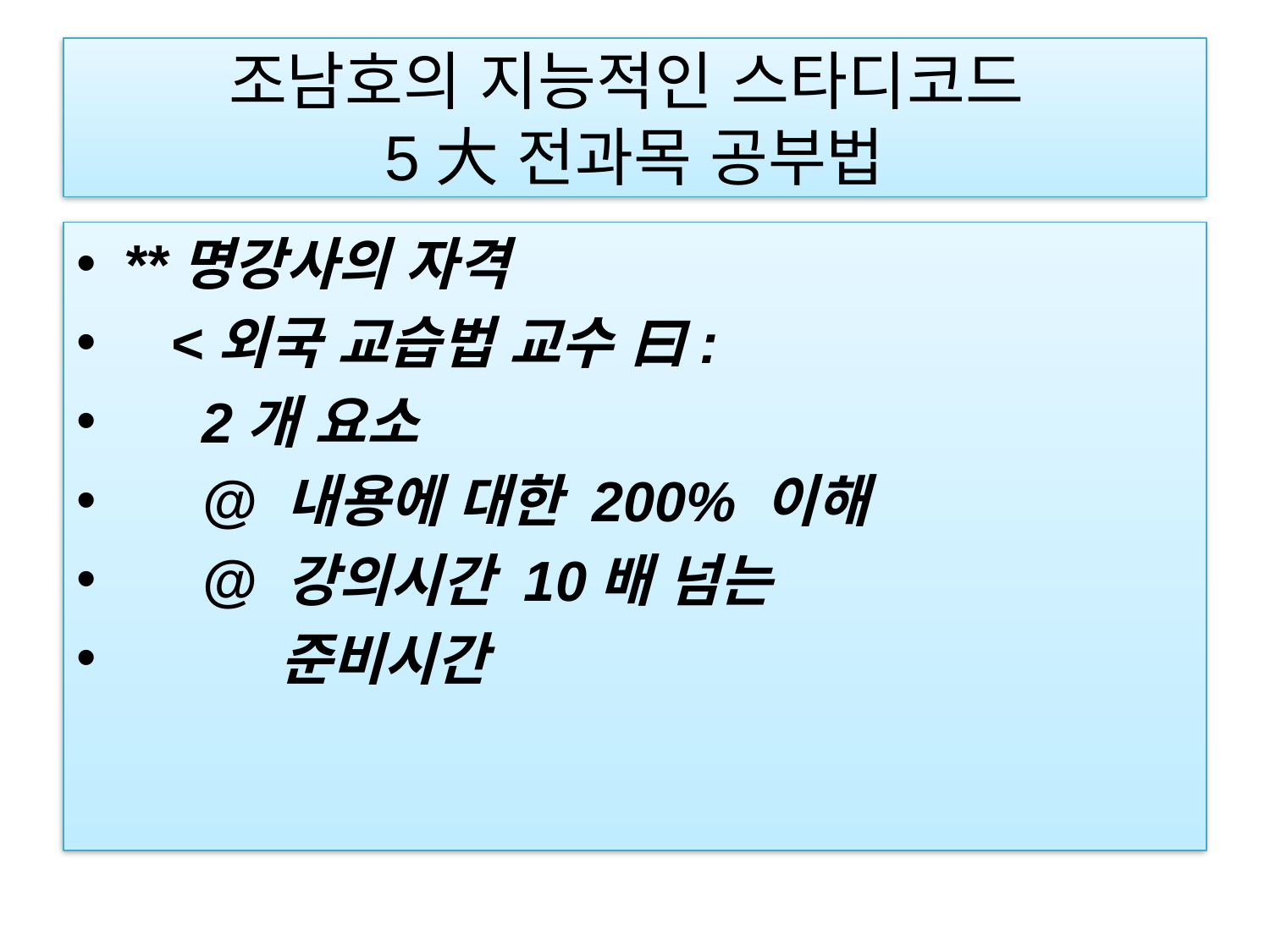

# 조남호의 지능적인 스타디코드 5大 전과목 공부법
**명강사의 자격
   <외국 교습법 교수 曰:
     2개 요소
     @ 내용에 대한 200% 이해
     @ 강의시간 10배 넘는
         준비시간